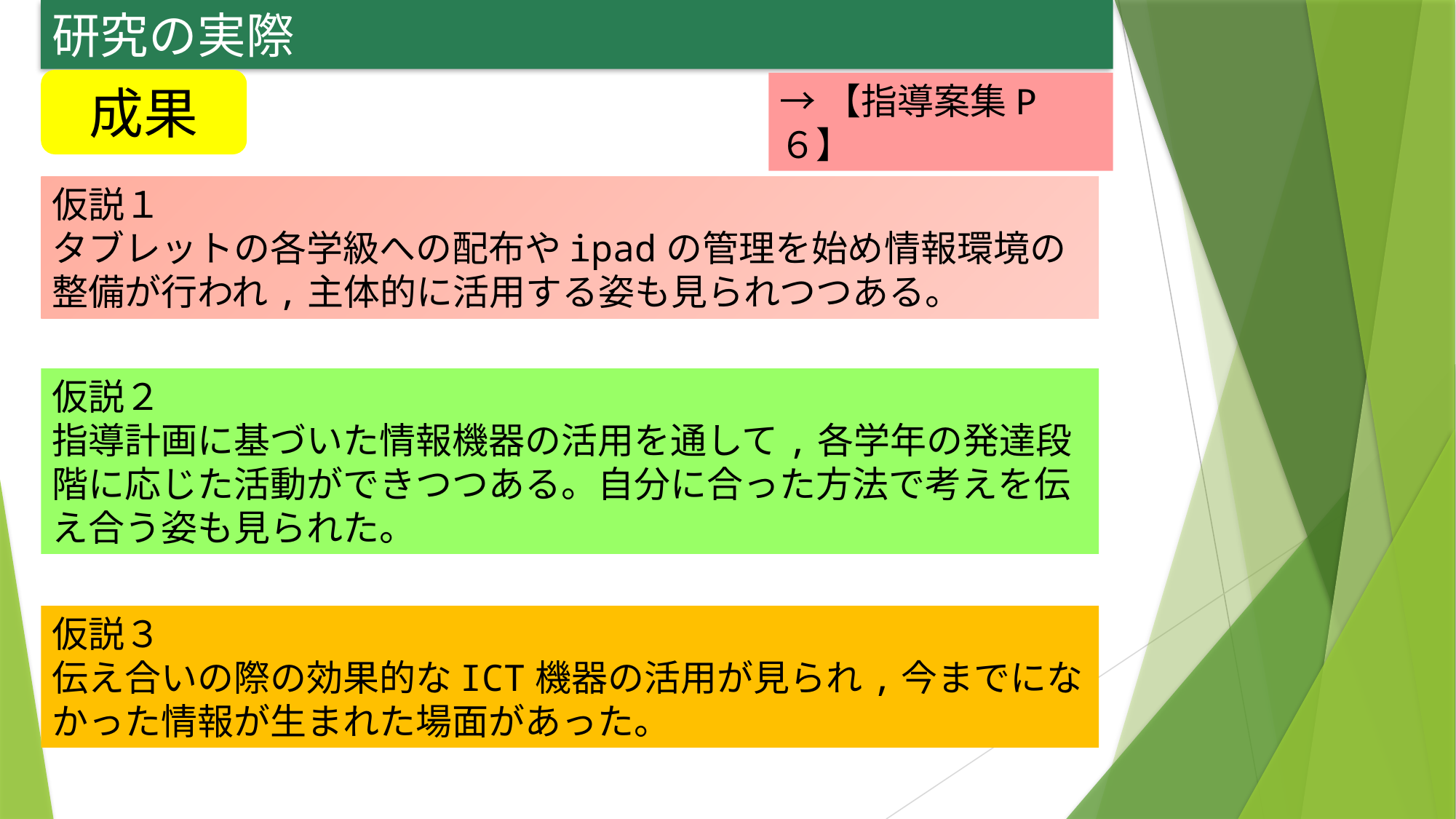

研究の実際
成果
→【指導案集P６】
仮説１
タブレットの各学級への配布やipadの管理を始め情報環境の整備が行われ,主体的に活用する姿も見られつつある。
仮説２
指導計画に基づいた情報機器の活用を通して,各学年の発達段階に応じた活動ができつつある。自分に合った方法で考えを伝え合う姿も見られた。
仮説３
伝え合いの際の効果的なICT機器の活用が見られ,今までになかった情報が生まれた場面があった。